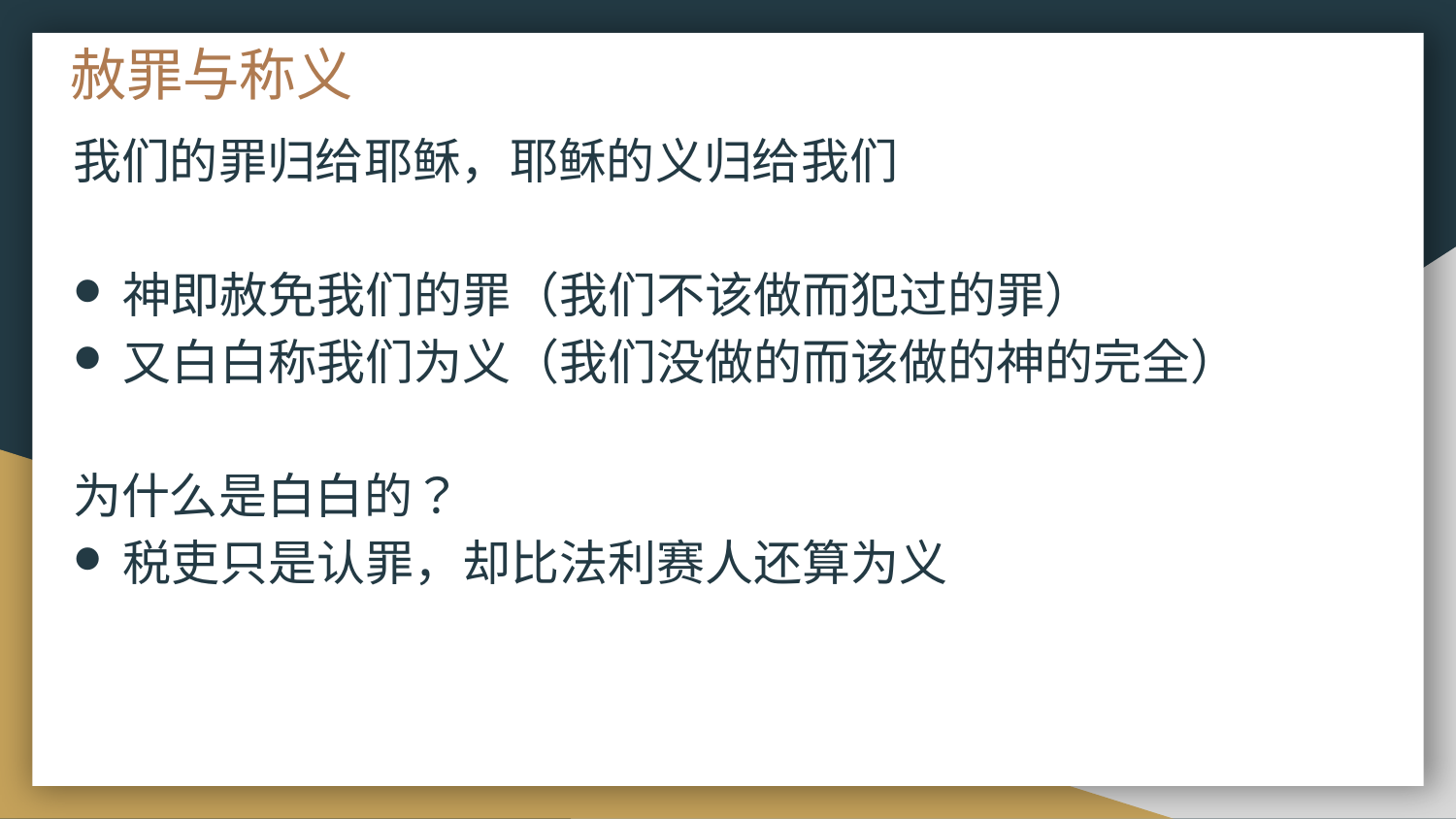

# 赦罪与称义
我们的罪归给耶稣，耶稣的义归给我们

神即赦免我们的罪（我们不该做而犯过的罪）
又白白称我们为义（我们没做的而该做的神的完全）

为什么是白白的？
税吏只是认罪，却比法利赛人还算为义